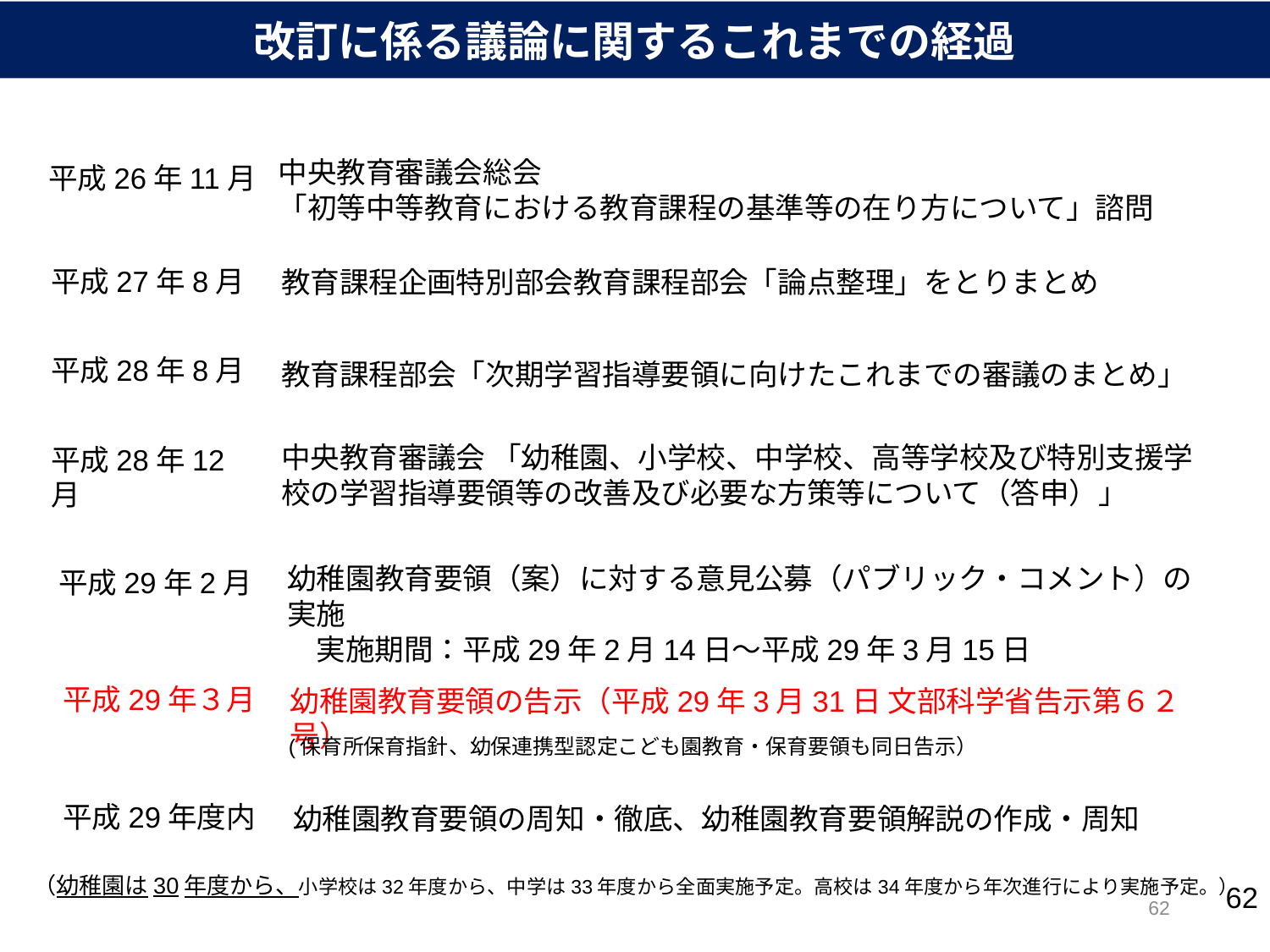

改訂に係る議論に関するこれまでの経過
中央教育審議会総会
「初等中等教育における教育課程の基準等の在り方について」諮問
平成26年11月
平成27年8月
教育課程企画特別部会教育課程部会「論点整理」をとりまとめ
平成28年8月
教育課程部会「次期学習指導要領に向けたこれまでの審議のまとめ」
中央教育審議会 「幼稚園、小学校、中学校、高等学校及び特別支援学校の学習指導要領等の改善及び必要な方策等について（答申）」
平成28年12月
幼稚園教育要領（案）に対する意見公募（パブリック・コメント）の実施
　実施期間：平成29年2月14日～平成29年3月15日
平成29年2月
平成29年３月
幼稚園教育要領の告示（平成29年3月31日 文部科学省告示第６２号）
(保育所保育指針、幼保連携型認定こども園教育・保育要領も同日告示）
平成29年度内
幼稚園教育要領の周知・徹底、幼稚園教育要領解説の作成・周知
（幼稚園は30年度から、小学校は32年度から、中学は33年度から全面実施予定。高校は34年度から年次進行により実施予定。）
62
62